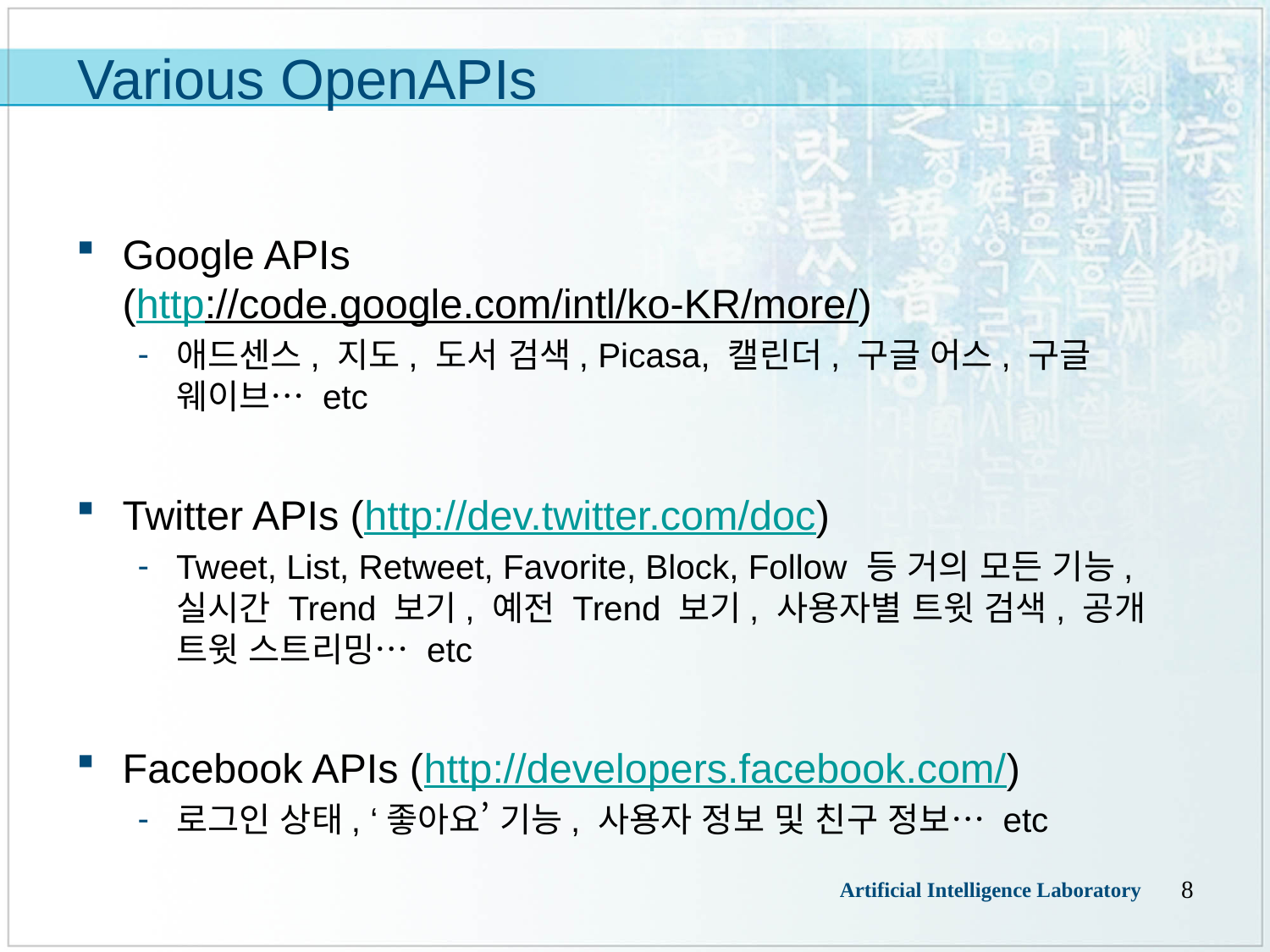

# Various OpenAPIs
Google APIs
(http://code.google.com/intl/ko-KR/more/)
애드센스, 지도, 도서 검색, Picasa, 캘린더, 구글 어스, 구글 웨이브… etc

Twitter APIs (http://dev.twitter.com/doc)
Tweet, List, Retweet, Favorite, Block, Follow 등 거의 모든 기능, 실시간 Trend 보기, 예전 Trend 보기, 사용자별 트윗 검색, 공개 트윗 스트리밍… etc

Facebook APIs (http://developers.facebook.com/)
로그인 상태, ‘좋아요’ 기능, 사용자 정보 및 친구 정보… etc
8